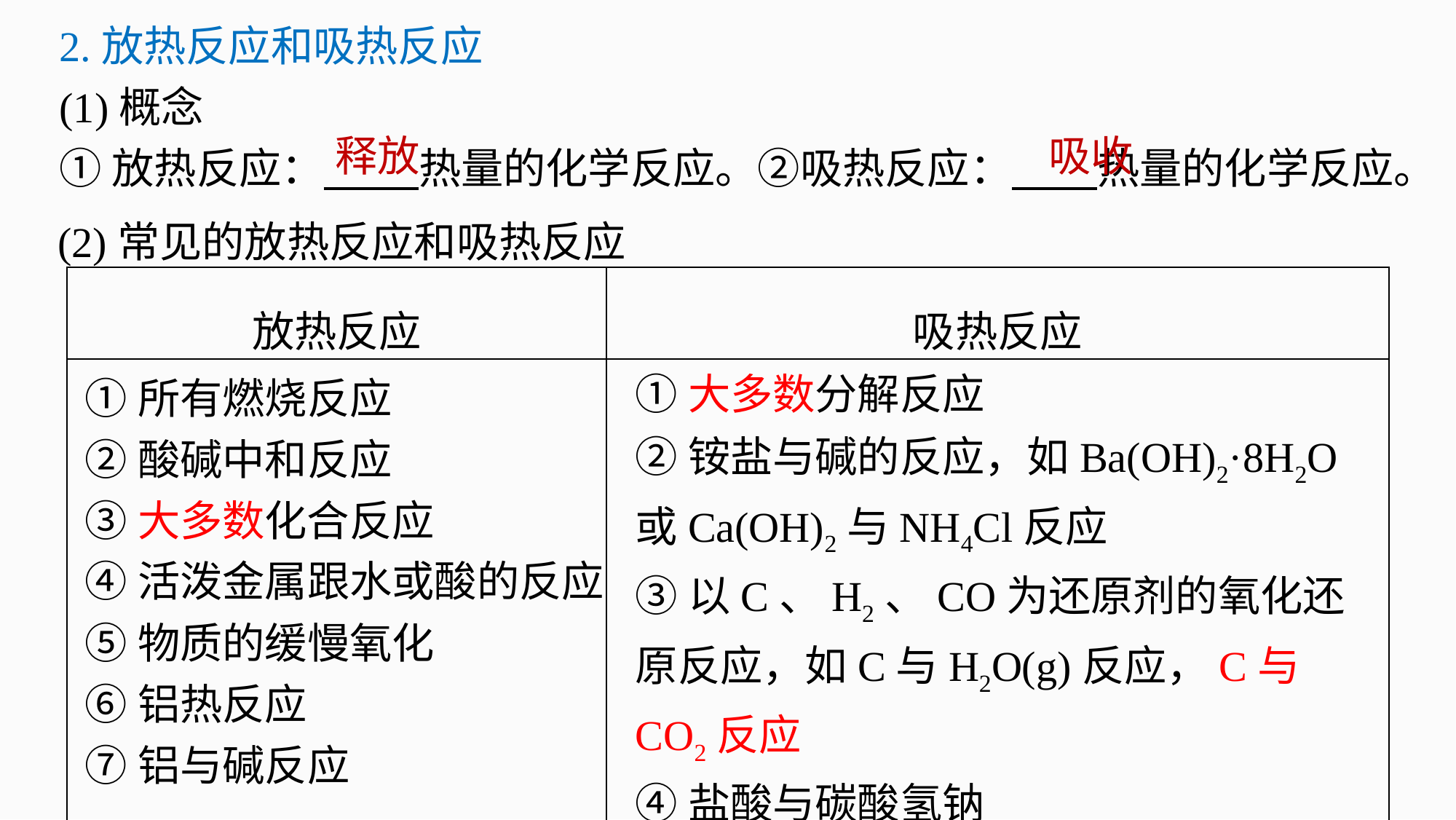

2.放热反应和吸热反应
(1)概念
①放热反应：          热量的化学反应。②吸热反应：         热量的化学反应。
释放
吸收
(2)常见的放热反应和吸热反应
| 放热反应 | 吸热反应 |
| --- | --- |
|  |  |
①大多数分解反应
②铵盐与碱的反应，如Ba(OH)2·8H2O或Ca(OH)2与NH4Cl反应
③以C、H2、CO为还原剂的氧化还原反应，如C与H2O(g)反应，C与CO2反应
④盐酸与碳酸氢钠
①所有燃烧反应
②酸碱中和反应
③大多数化合反应
④活泼金属跟水或酸的反应
⑤物质的缓慢氧化
⑥铝热反应
⑦铝与碱反应